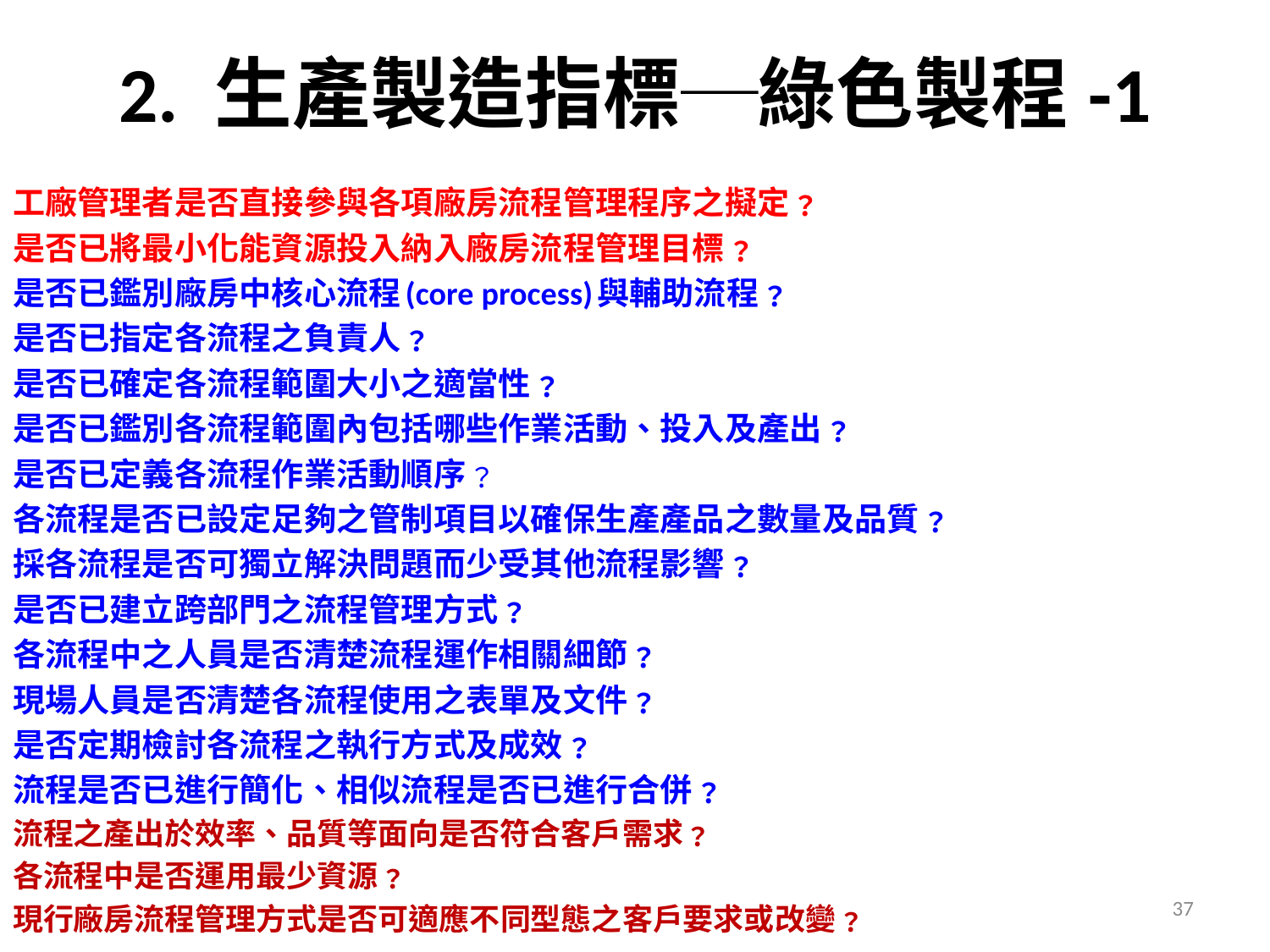

# 2. 生產製造指標─綠色製程-1
工廠管理者是否直接參與各項廠房流程管理程序之擬定﹖
是否已將最小化能資源投入納入廠房流程管理目標﹖
是否已鑑別廠房中核心流程(core process)與輔助流程﹖
是否已指定各流程之負責人﹖
是否已確定各流程範圍大小之適當性﹖
是否已鑑別各流程範圍內包括哪些作業活動、投入及產出﹖
是否已定義各流程作業活動順序﹖
各流程是否已設定足夠之管制項目以確保生產產品之數量及品質﹖
採各流程是否可獨立解決問題而少受其他流程影響﹖
是否已建立跨部門之流程管理方式﹖
各流程中之人員是否清楚流程運作相關細節﹖
現場人員是否清楚各流程使用之表單及文件﹖
是否定期檢討各流程之執行方式及成效﹖
流程是否已進行簡化、相似流程是否已進行合併﹖
流程之產出於效率、品質等面向是否符合客戶需求﹖
各流程中是否運用最少資源﹖
現行廠房流程管理方式是否可適應不同型態之客戶要求或改變﹖

37